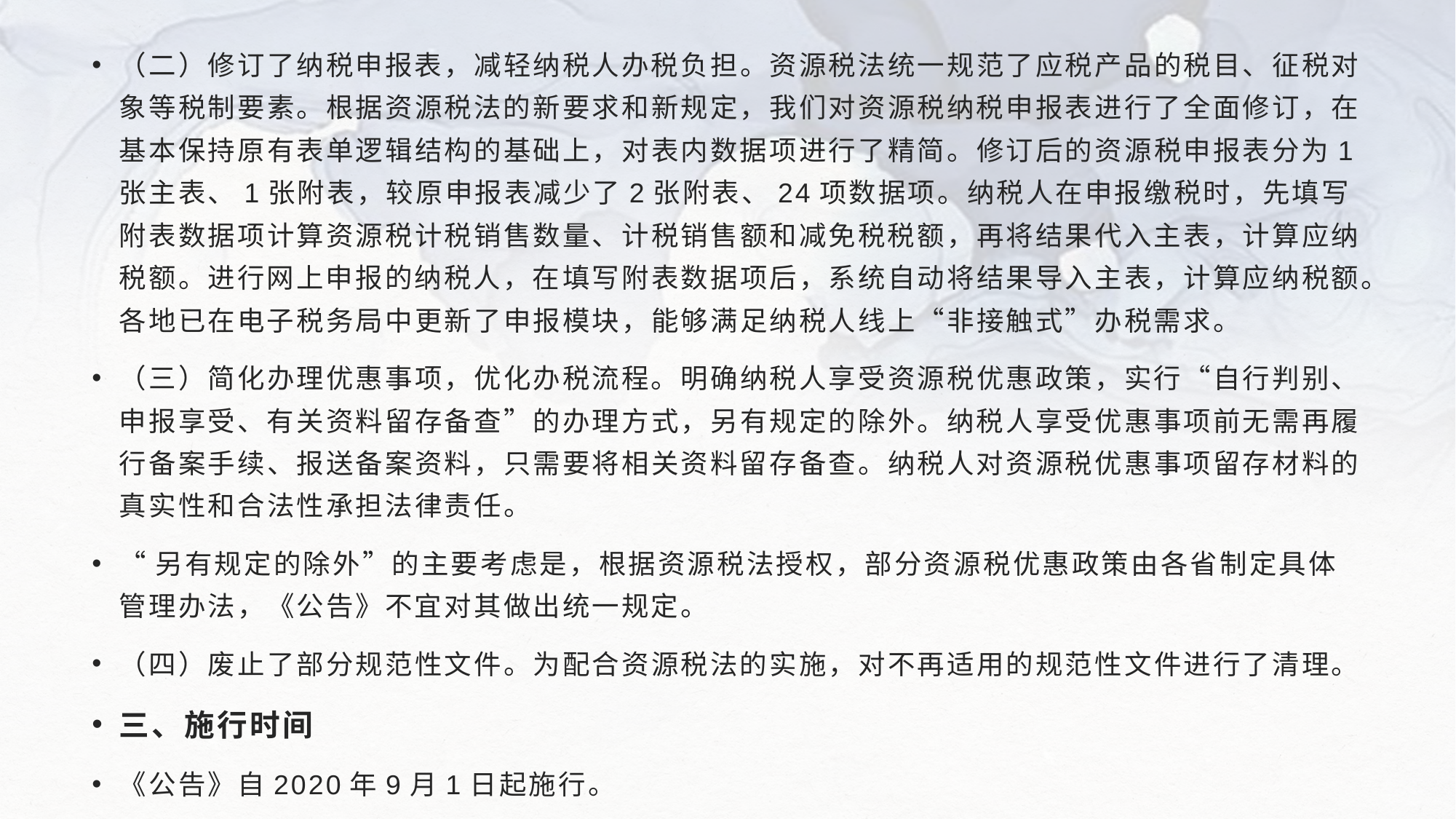

（二）修订了纳税申报表，减轻纳税人办税负担。资源税法统一规范了应税产品的税目、征税对象等税制要素。根据资源税法的新要求和新规定，我们对资源税纳税申报表进行了全面修订，在基本保持原有表单逻辑结构的基础上，对表内数据项进行了精简。修订后的资源税申报表分为1张主表、1张附表，较原申报表减少了2张附表、24项数据项。纳税人在申报缴税时，先填写附表数据项计算资源税计税销售数量、计税销售额和减免税税额，再将结果代入主表，计算应纳税额。进行网上申报的纳税人，在填写附表数据项后，系统自动将结果导入主表，计算应纳税额。各地已在电子税务局中更新了申报模块，能够满足纳税人线上“非接触式”办税需求。
（三）简化办理优惠事项，优化办税流程。明确纳税人享受资源税优惠政策，实行“自行判别、申报享受、有关资料留存备查”的办理方式，另有规定的除外。纳税人享受优惠事项前无需再履行备案手续、报送备案资料，只需要将相关资料留存备查。纳税人对资源税优惠事项留存材料的真实性和合法性承担法律责任。
“另有规定的除外”的主要考虑是，根据资源税法授权，部分资源税优惠政策由各省制定具体管理办法，《公告》不宜对其做出统一规定。
（四）废止了部分规范性文件。为配合资源税法的实施，对不再适用的规范性文件进行了清理。
三、施行时间
《公告》自2020年9月1日起施行。